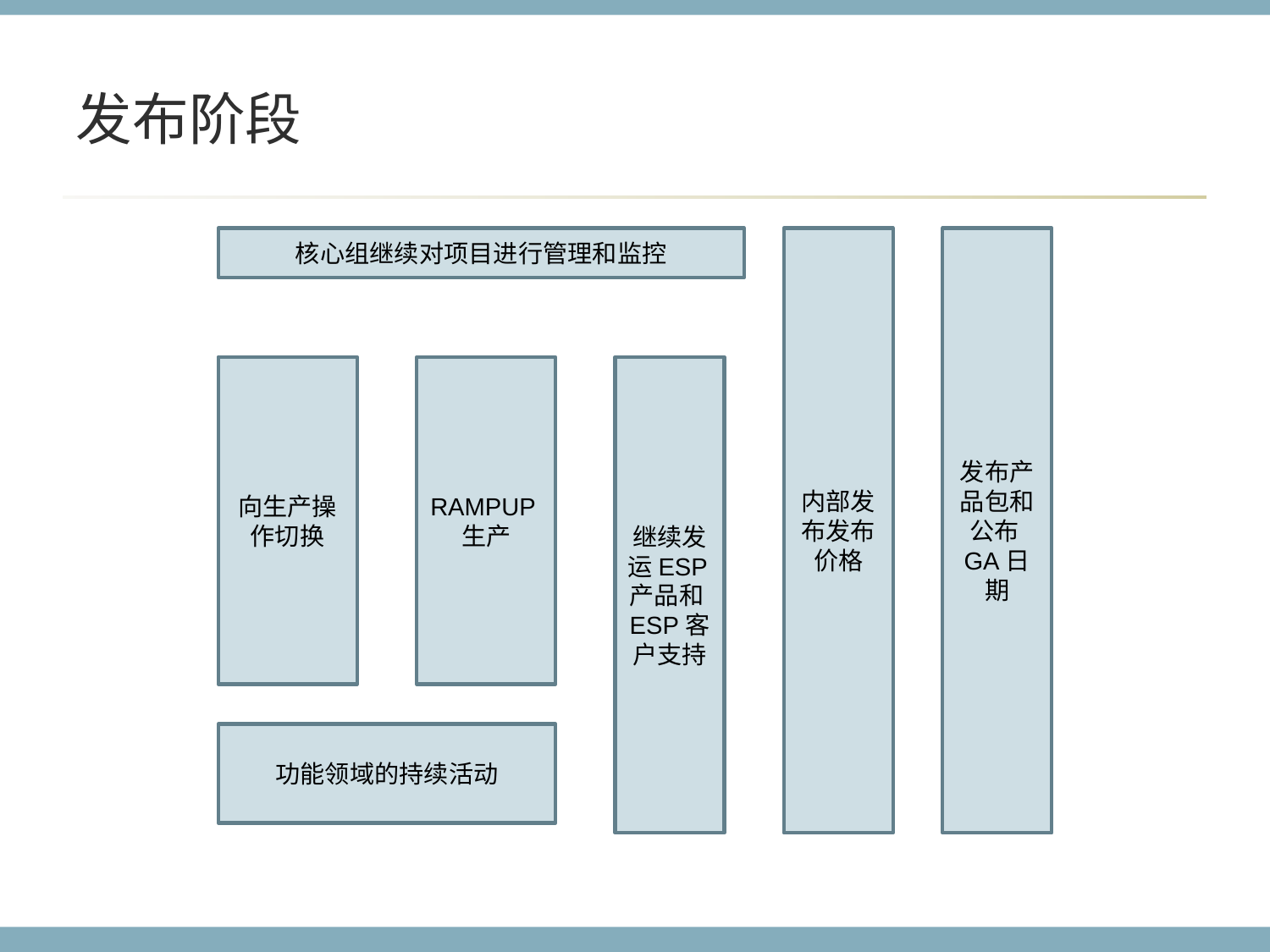

# 发布阶段
核心组继续对项目进行管理和监控
内部发布发布价格
发布产品包和公布GA日期
向生产操作切换
RAMPUP生产
继续发运ESP产品和ESP客户支持
功能领域的持续活动